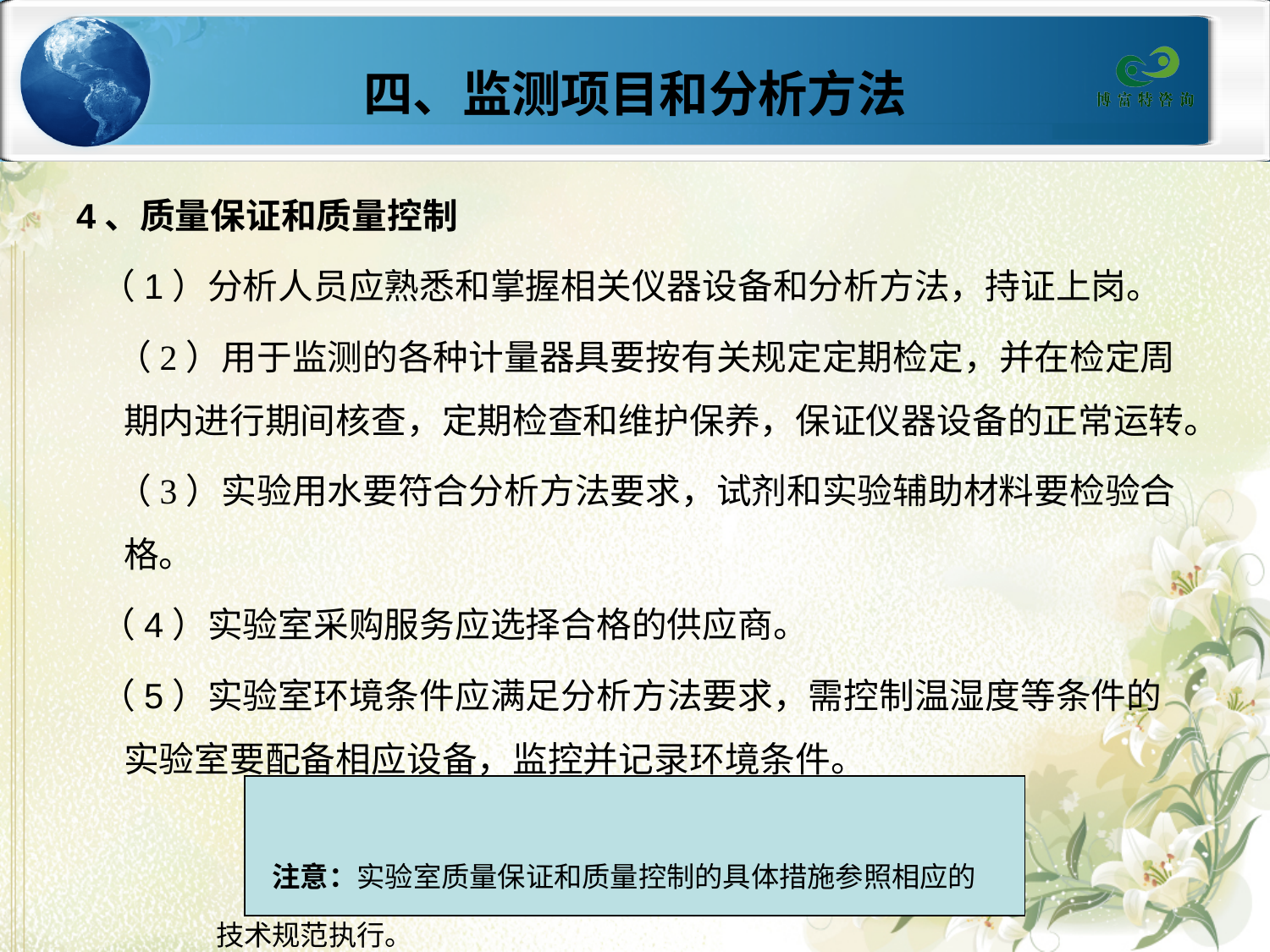

# 四、监测项目和分析方法
4、质量保证和质量控制
  （1）分析人员应熟悉和掌握相关仪器设备和分析方法，持证上岗。
    （2）用于监测的各种计量器具要按有关规定定期检定，并在检定周期内进行期间核查，定期检查和维护保养，保证仪器设备的正常运转。
    （3）实验用水要符合分析方法要求，试剂和实验辅助材料要检验合格。
  （4）实验室采购服务应选择合格的供应商。
  （5）实验室环境条件应满足分析方法要求，需控制温湿度等条件的实验室要配备相应设备，监控并记录环境条件。

                        注意：实验室质量保证和质量控制的具体措施参照相应的
                     技术规范执行。